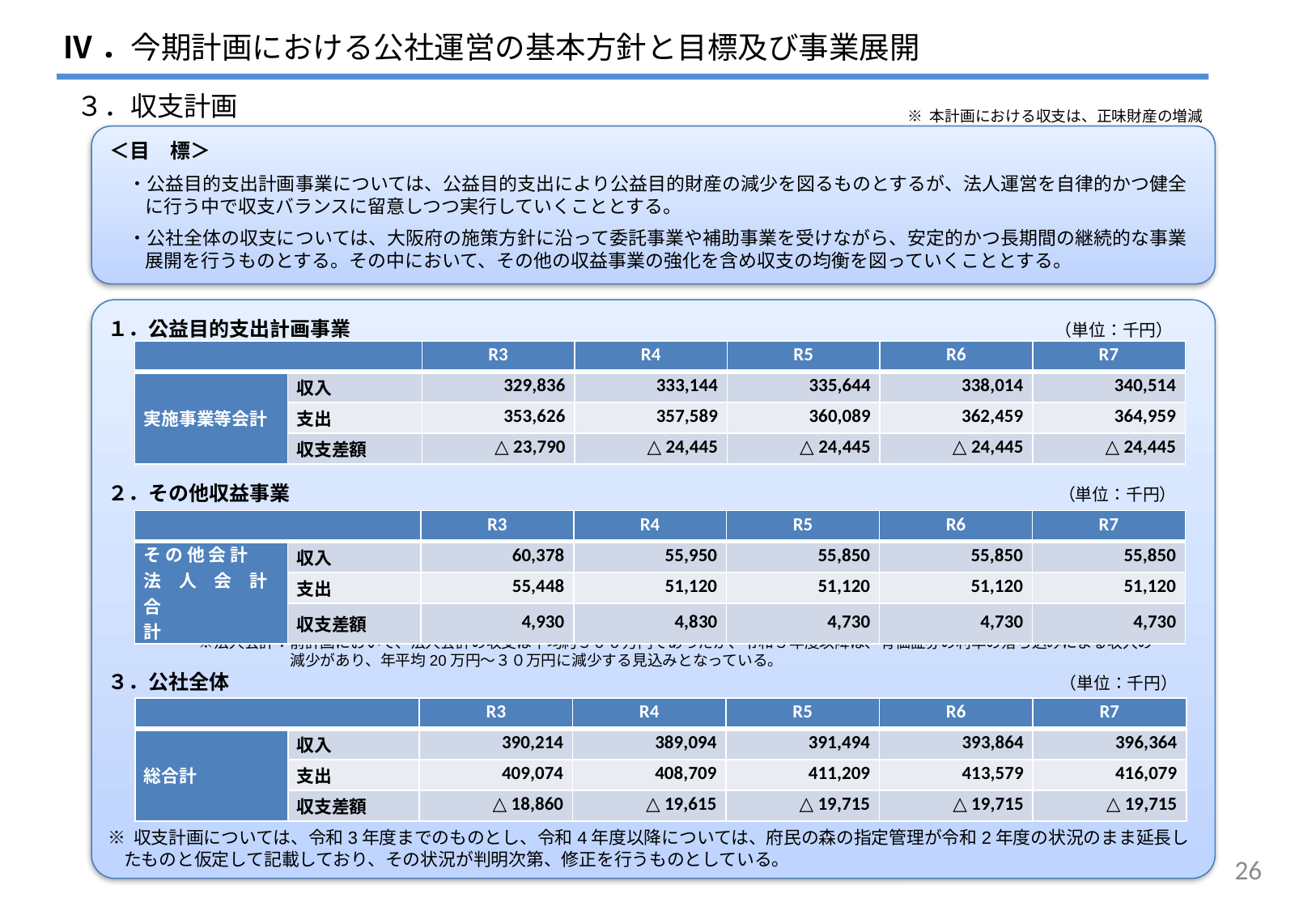

Ⅳ．今期計画における公社運営の基本方針と目標及び事業展開

３．収支計画
※ 本計画における収支は、正味財産の増減
＜目　標＞
　・公益目的支出計画事業については、公益目的支出により公益目的財産の減少を図るものとするが、法人運営を自律的かつ健全に行う中で収支バランスに留意しつつ実行していくこととする。
　・公社全体の収支については、大阪府の施策方針に沿って委託事業や補助事業を受けながら、安定的かつ長期間の継続的な事業展開を行うものとする。その中において、その他の収益事業の強化を含め収支の均衡を図っていくこととする。
１．公益目的支出計画事業　　　　　　　　　　　　　　　　　　　　　　　　　　　　　　　　　　　（単位：千円）

２．その他収益事業　　　　　　　　　　　　　　　　　　　　　　　　　　　　　　　　　　　　　　（単位：千円）

　　　　　　※法人会計：前計画において、法人会計の収支は平均約５００万円であったが、令和３年度以降は、有価証券の利率の落ち込みによる収入の
　　　　　　　　　　　　減少があり、年平均20万円～３０万円に減少する見込みとなっている。
３．公社全体　　　　　　　　　　　　　　　　　　　　　　　　　　　　　　　　　　　　　　　　　　　　　　（単位：千円）

※ 収支計画については、令和3年度までのものとし、令和4年度以降については、府民の森の指定管理が令和2年度の状況のまま延長したものと仮定して記載しており、その状況が判明次第、修正を行うものとしている。

|  |  | R3 | R4 | R5 | R6 | R7 |
| --- | --- | --- | --- | --- | --- | --- |
| 実施事業等会計 | 収入 | 329,836 | 333,144 | 335,644 | 338,014 | 340,514 |
|  | 支出 | 353,626 | 357,589 | 360,089 | 362,459 | 364,959 |
|  | 収支差額 | △ 23,790 | △ 24,445 | △ 24,445 | △ 24,445 | △ 24,445 |
|  |  | R3 | R4 | R5 | R6 | R7 |
| --- | --- | --- | --- | --- | --- | --- |
| そ の 他 会 計 法　人　会　計 合　　　　　　計 | 収入 | 60,378 | 55,950 | 55,850 | 55,850 | 55,850 |
|  | 支出 | 55,448 | 51,120 | 51,120 | 51,120 | 51,120 |
|  | 収支差額 | 4,930 | 4,830 | 4,730 | 4,730 | 4,730 |
|  |  | R3 | R4 | R5 | R6 | R7 |
| --- | --- | --- | --- | --- | --- | --- |
| 総合計 | 収入 | 390,214 | 389,094 | 391,494 | 393,864 | 396,364 |
|  | 支出 | 409,074 | 408,709 | 411,209 | 413,579 | 416,079 |
|  | 収支差額 | △ 18,860 | △ 19,615 | △ 19,715 | △ 19,715 | △ 19,715 |
26